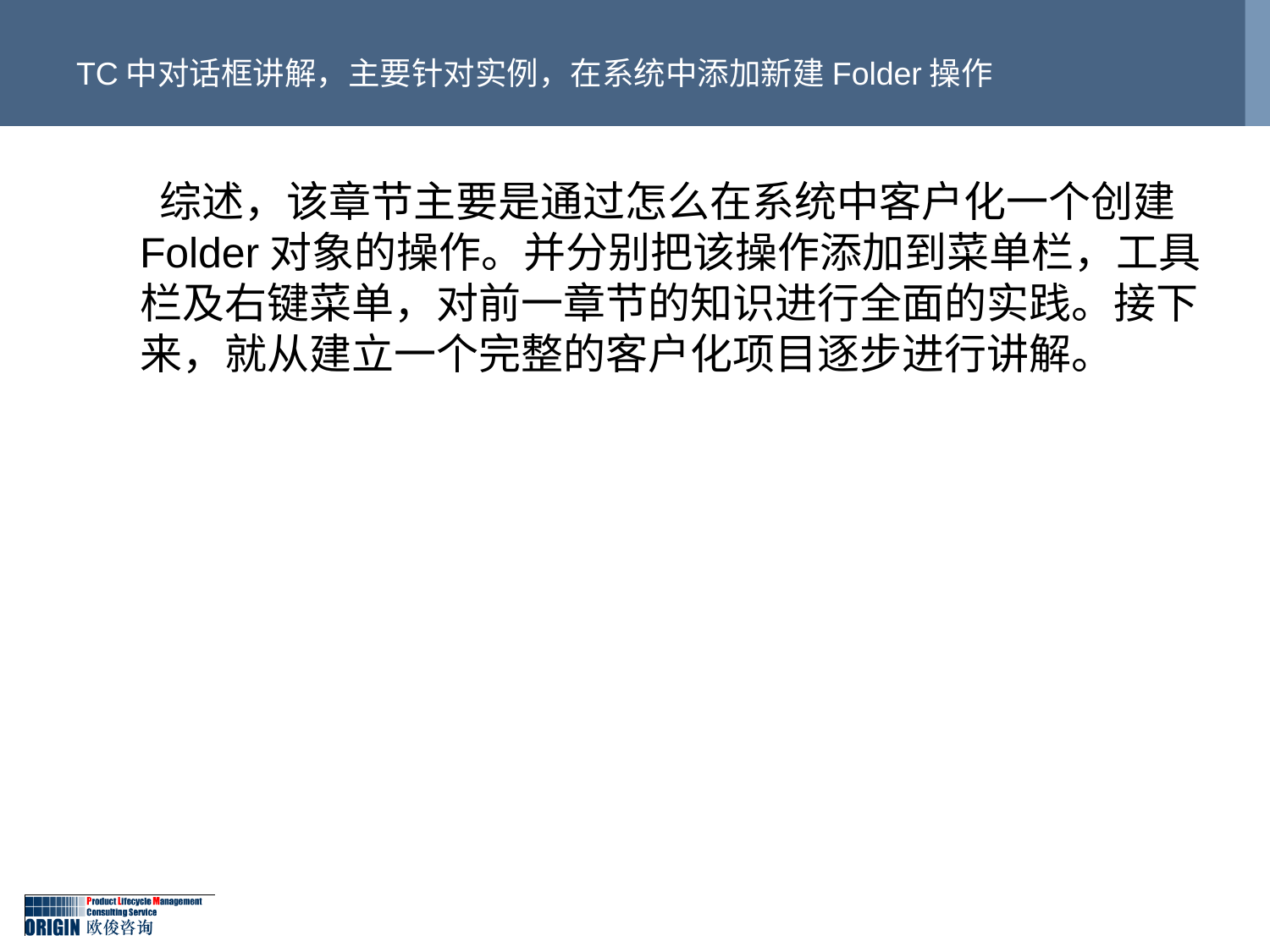

# TC中对话框讲解，主要针对实例，在系统中添加新建Folder操作
      综述，该章节主要是通过怎么在系统中客户化一个创建Folder对象的操作。并分别把该操作添加到菜单栏，工具栏及右键菜单，对前一章节的知识进行全面的实践。接下来，就从建立一个完整的客户化项目逐步进行讲解。